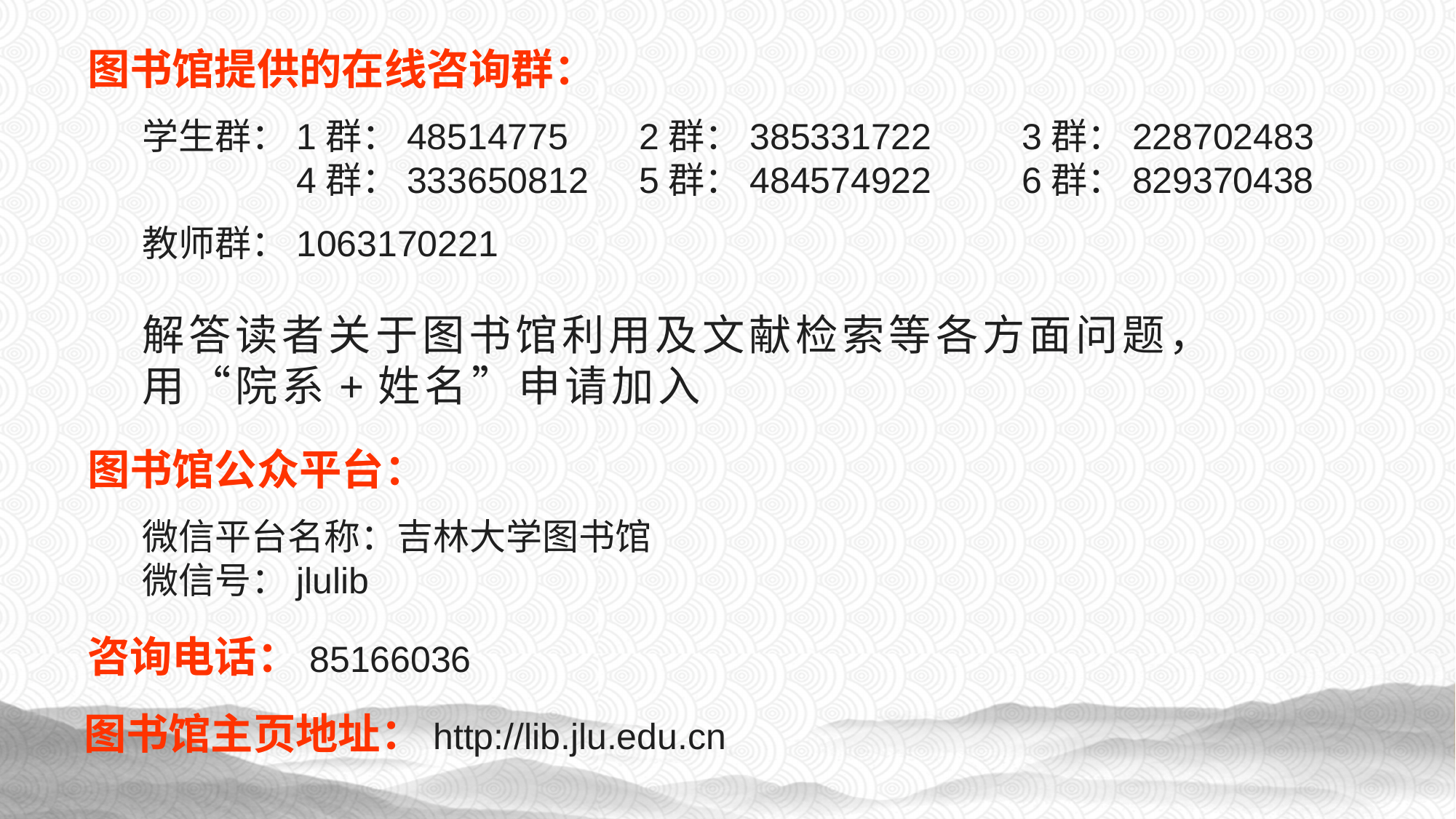

图书馆提供的在线咨询群：

学生群：1群：48514775       2群：385331722　　3群：228702483
　　　　4群：333650812     5群：484574922　　6群：829370438

教师群：1063170221

解答读者关于图书馆利用及文献检索等各方面问题，
用“院系+姓名”申请加入

图书馆公众平台：

微信平台名称：吉林大学图书馆
微信号：jlulib

咨询电话：85166036
图书馆主页地址：http://lib.jlu.edu.cn